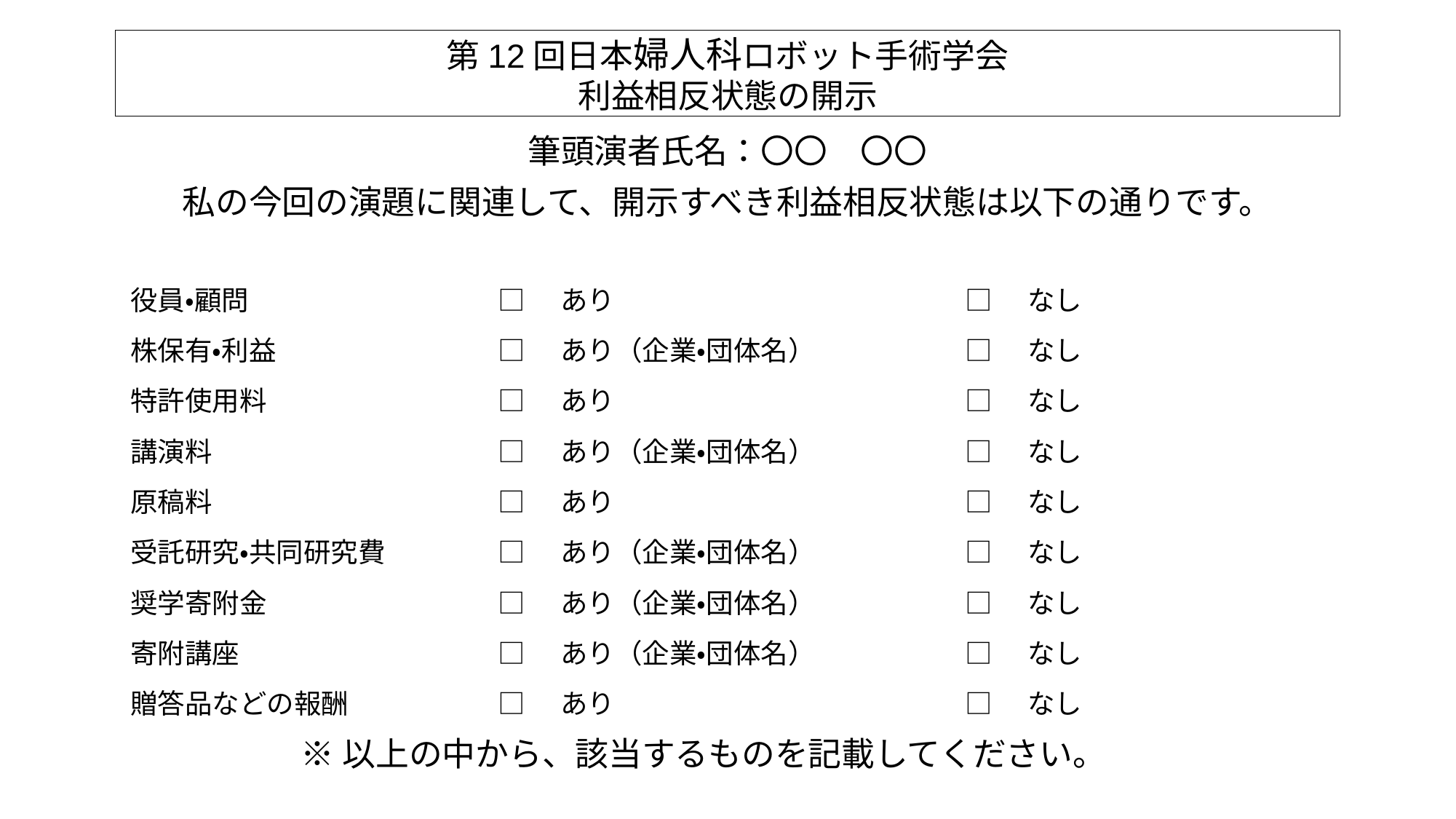

# 第12回日本婦人科ロボット手術学会 利益相反状態の開示
筆頭演者氏名：〇〇　〇〇
私の今回の演題に関連して、開示すべき利益相反状態は以下の通りです。
| 役員・顧問 | □　あり | □　なし |
| --- | --- | --- |
| 株保有・利益 | □　あり（企業・団体名） | □　なし |
| 特許使用料 | □　あり | □　なし |
| 講演料 | □　あり（企業・団体名） | □　なし |
| 原稿料 | □　あり | □　なし |
| 受託研究・共同研究費 | □　あり（企業・団体名） | □　なし |
| 奨学寄附金 | □　あり（企業・団体名） | □　なし |
| 寄附講座 | □　あり（企業・団体名） | □　なし |
| 贈答品などの報酬 | □　あり | □　なし |
※以上の中から、該当するものを記載してください。